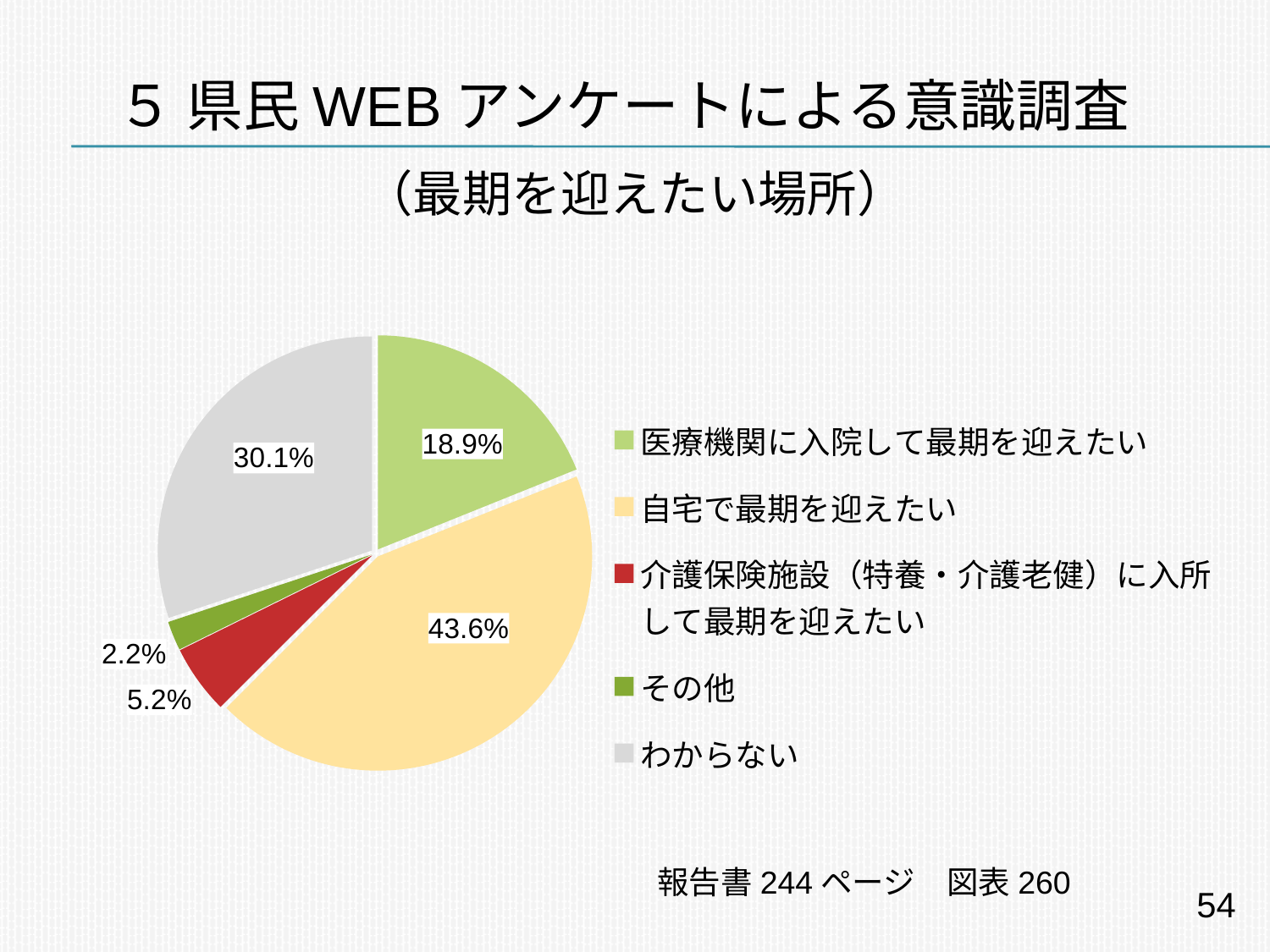

５ 県民webアンケートによる意識調査
（最期を迎えたい場所）

### Chart

| Category |  |
|---|---|
| 医療機関に入院して最期を迎えたい | 0.1890000000000001 |
| 自宅で最期を迎えたい | 0.4360000000000002 |
| 介護保険施設（特養・介護老健）に入所して最期を迎えたい | 0.052 |
| その他 | 0.022 |
| わからない | 0.30100000000000027 |
報告書244ページ　図表260
54